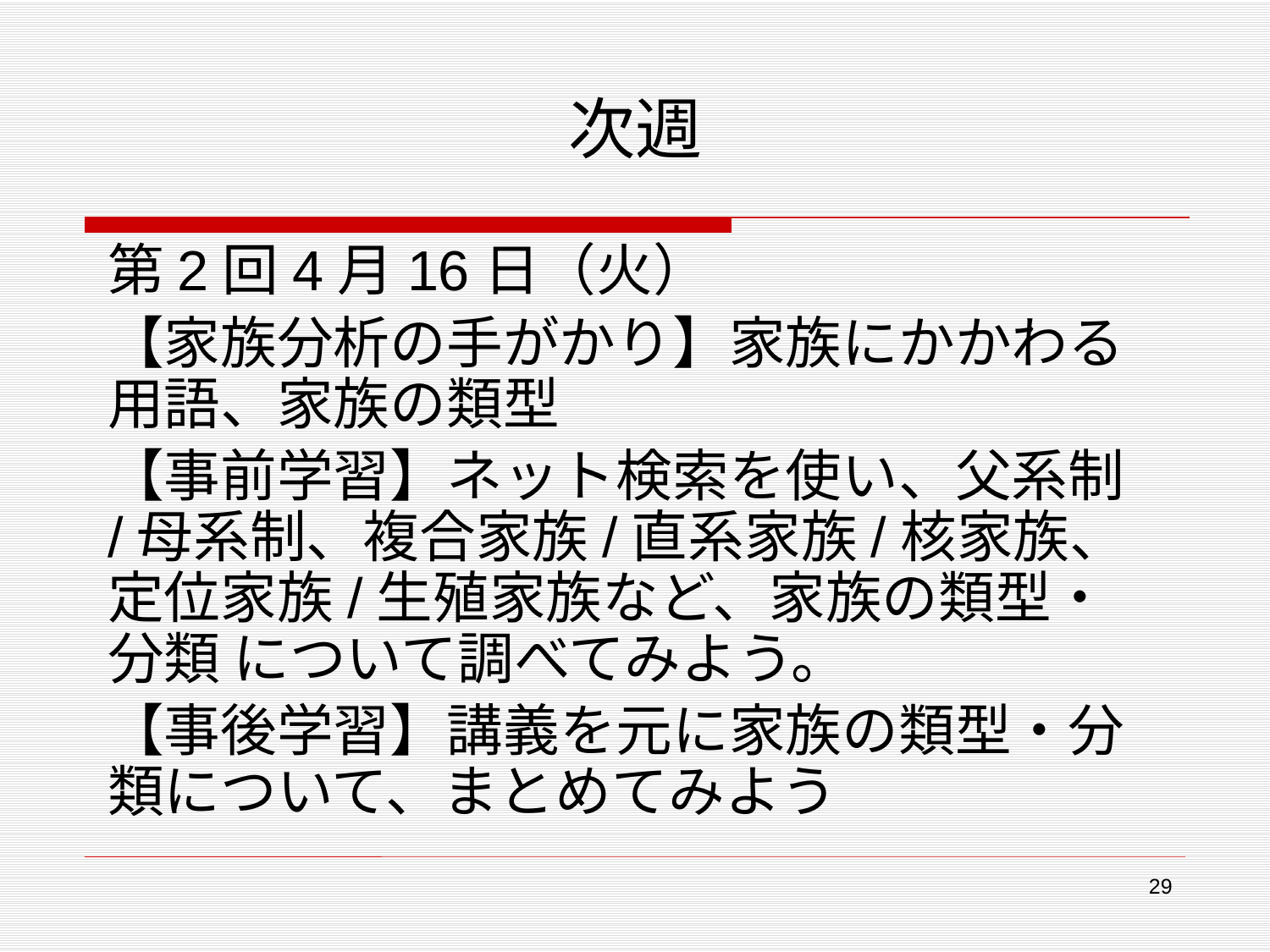

# 次週
第2回4月16日（火）
【家族分析の手がかり】家族にかかわる用語、家族の類型
【事前学習】ネット検索を使い、父系制/母系制、複合家族/直系家族/核家族、定位家族/生殖家族など、家族の類型・分類 について調べてみよう。
【事後学習】講義を元に家族の類型・分類について、まとめてみよう

29